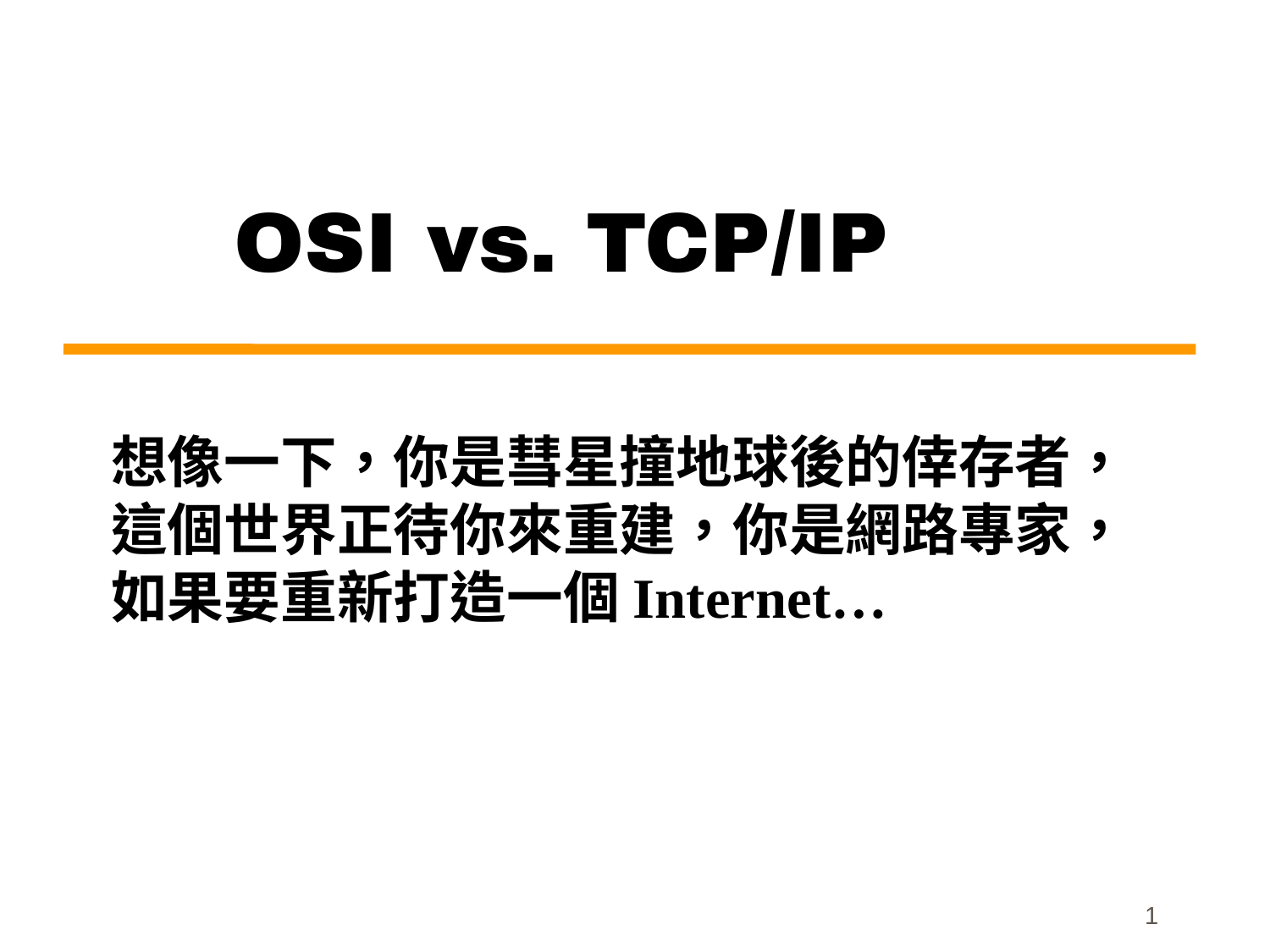

# OSI vs. TCP/IP
想像一下，你是彗星撞地球後的倖存者，
這個世界正待你來重建，你是網路專家，
如果要重新打造一個Internet…
1